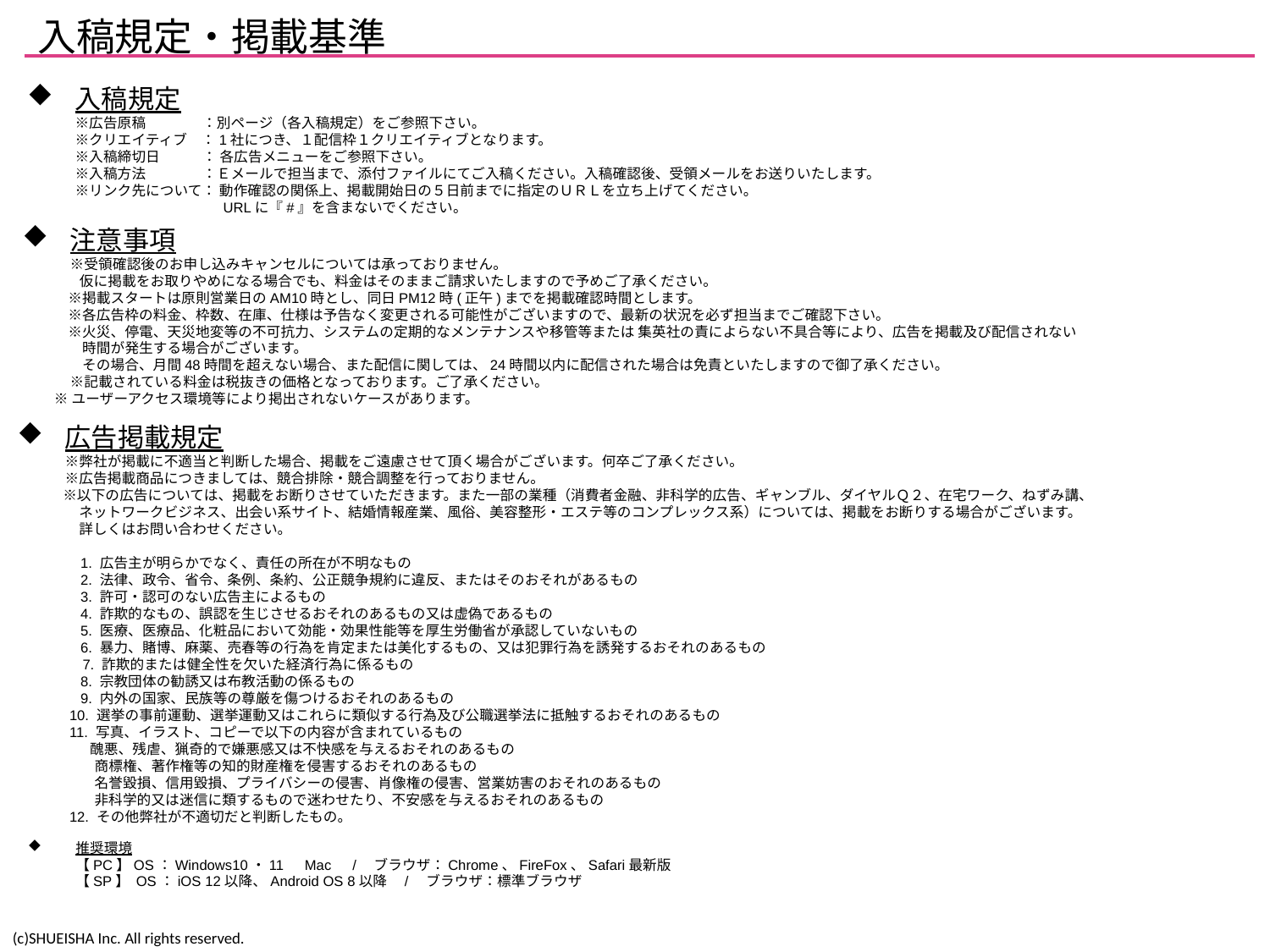

# 入稿規定・掲載基準
入稿規定
※広告原稿　　　　：別ページ（各入稿規定）をご参照下さい。
※クリエイティブ　：1社につき、１配信枠１クリエイティブとなります。
※入稿締切日　　　： 各広告メニューをご参照下さい。
※入稿方法　　　　：Ｅメールで担当まで、添付ファイルにてご入稿ください。入稿確認後、受領メールをお送りいたします。
※リンク先について： 動作確認の関係上、掲載開始日の５日前までに指定のＵＲＬを立ち上げてください。
　　　　　　　　　　 URLに『#』を含まないでください。
注意事項
※受領確認後のお申し込みキャンセルについては承っておりません。
   仮に掲載をお取りやめになる場合でも、料金はそのままご請求いたしますので予めご了承ください。
　　　 ※掲載スタートは原則営業日のAM10時とし、同日PM12時(正午)までを掲載確認時間とします。
　　　 ※各広告枠の料金、枠数、在庫、仕様は予告なく変更される可能性がございますので、最新の状況を必ず担当までご確認下さい。
　　　 ※火災、停電、天災地変等の不可抗力、システムの定期的なメンテナンスや移管等または 集英社の責によらない不具合等により、広告を掲載及び配信されない
　　　　 時間が発生する場合がございます。
　　　　 その場合、月間48時間を超えない場合、また配信に関しては、24時間以内に配信された場合は免責といたしますので御了承ください。
※記載されている料金は税抜きの価格となっております。ご了承ください。
          ※ユーザーアクセス環境等により掲出されないケースがあります。
広告掲載規定
※弊社が掲載に不適当と判断した場合、掲載をご遠慮させて頂く場合がございます。何卒ご了承ください。　　　　　　　　　　　　　　　　　　　　　　
※広告掲載商品につきましては、競合排除・競合調整を行っておりません。
　　　 ※以下の広告については、掲載をお断りさせていただきます。また一部の業種（消費者金融、非科学的広告、ギャンブル、ダイヤルＱ２、在宅ワーク、ねずみ講、
　ネットワークビジネス、出会い系サイト、結婚情報産業、風俗、美容整形・エステ等のコンプレックス系）については、掲載をお断りする場合がございます。
　詳しくはお問い合わせください。

　　　　 1. 広告主が明らかでなく、責任の所在が不明なもの
　　　　 2. 法律、政令、省令、条例、条約、公正競争規約に違反、またはそのおそれがあるもの
　　　　 3. 許可・認可のない広告主によるもの
　　　　 4. 詐欺的なもの、誤認を生じさせるおそれのあるもの又は虚偽であるもの
　　　　 5. 医療、医療品、化粧品において効能・効果性能等を厚生労働省が承認していないもの
　　　　 6. 暴力、賭博、麻薬、売春等の行為を肯定または美化するもの、又は犯罪行為を誘発するおそれのあるもの
　7. 詐欺的または健全性を欠いた経済行為に係るもの
　　　　 8. 宗教団体の勧誘又は布教活動の係るもの
　　　　 9. 内外の国家、民族等の尊厳を傷つけるおそれのあるもの
　　　  10. 選挙の事前運動、選挙運動又はこれらに類似する行為及び公職選挙法に抵触するおそれのあるもの
　　　  11. 写真、イラスト、コピーで以下の内容が含まれているもの
　　　　     醜悪、残虐、猟奇的で嫌悪感又は不快感を与えるおそれのあるもの
　　　　　  商標権、著作権等の知的財産権を侵害するおそれのあるもの
　　　　　  名誉毀損、信用毀損、プライバシーの侵害、肖像権の侵害、営業妨害のおそれのあるもの
　　　　　  非科学的又は迷信に類するもので迷わせたり、不安感を与えるおそれのあるもの
　　　  12. その他弊社が不適切だと判断したもの。
推奨環境
【PC】OS：Windows10・11　Mac　/　ブラウザ：Chrome、FireFox、Safari最新版
【SP】 OS：iOS 12以降、Android OS 8以降　/　ブラウザ：標準ブラウザ